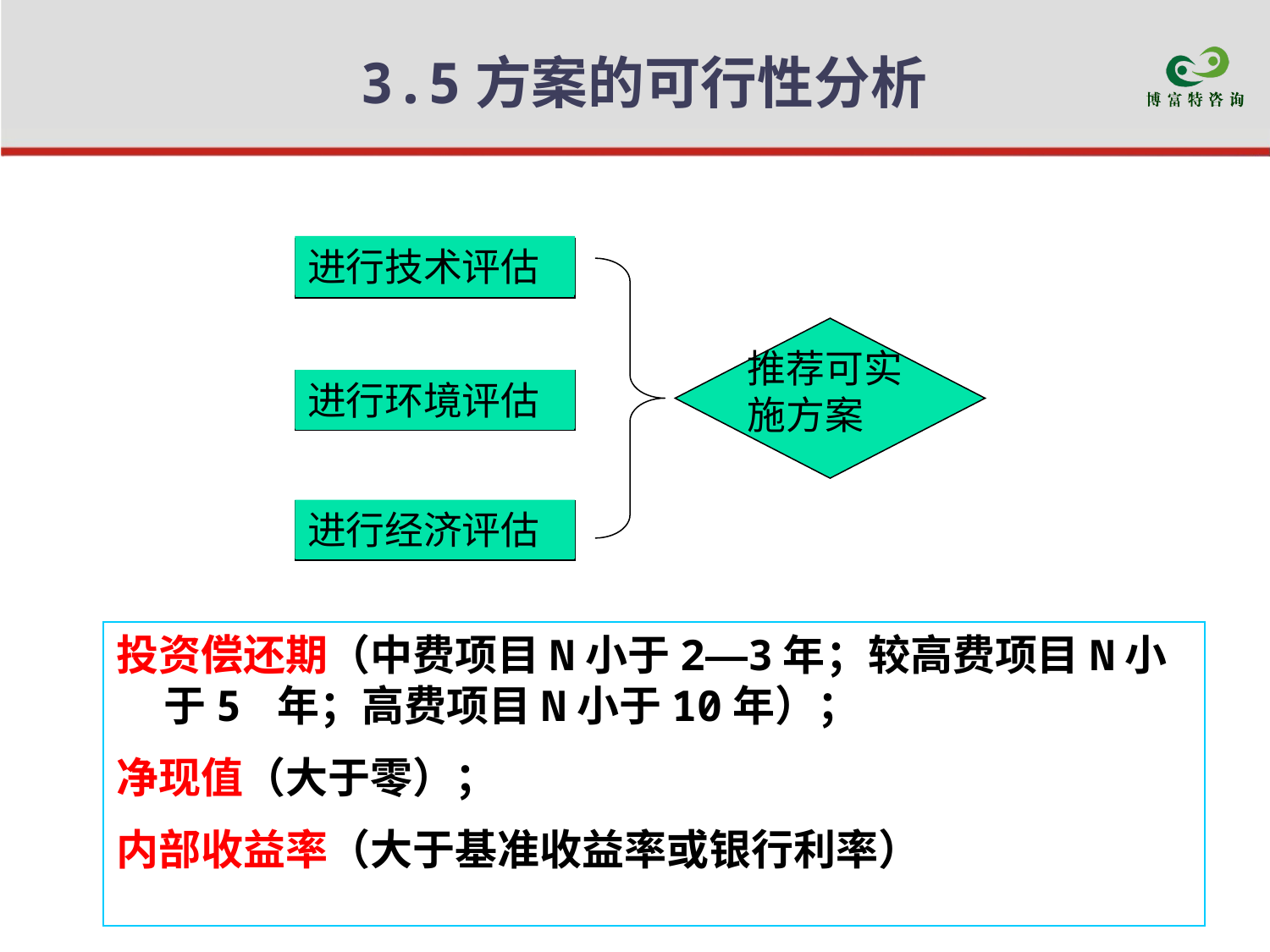

# 3.5方案的可行性分析
进行技术评估

推荐可实施方案
进行环境评估

进行经济评估

投资偿还期（中费项目N小于2—3年；较高费项目N小于5 年；高费项目N小于10年）；
净现值（大于零）；
内部收益率（大于基准收益率或银行利率）